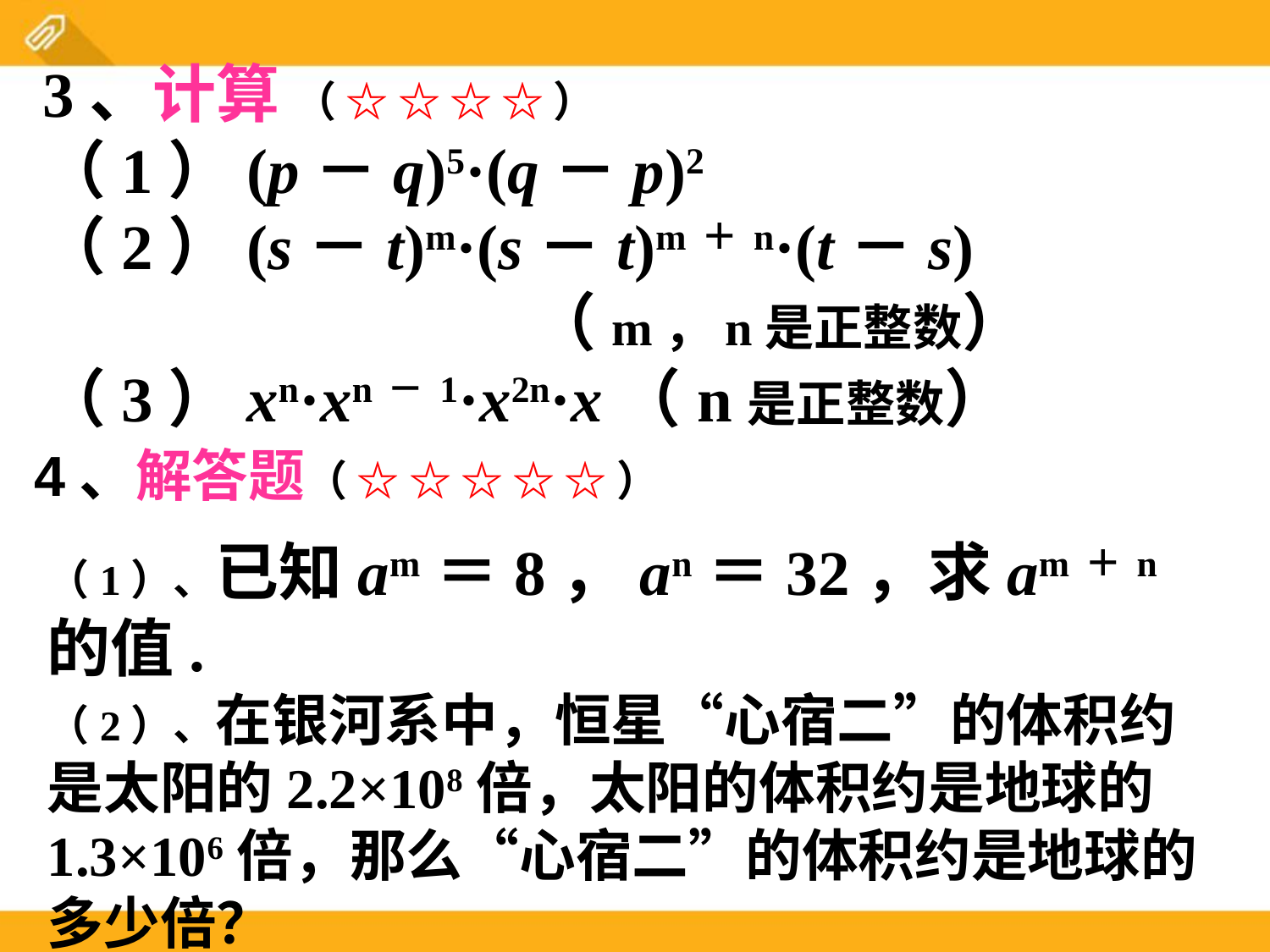

3、计算 （ ☆ ☆ ☆ ☆ ）
（1）(p－q)5·(q－p)2
（2）(s－t)m·(s－t)m＋n·(t－s)
                                 （m，n是正整数）
（3）xn·xn－1·x2n·x（n是正整数）
4、解答题（ ☆ ☆ ☆ ☆ ☆ ）
（1）、已知am＝8，an＝32，求am＋n的值.
（2）、在银河系中，恒星“心宿二”的体积约是太阳的2.2×108倍，太阳的体积约是地球的1.3×106倍，那么“心宿二”的体积约是地球的多少倍？